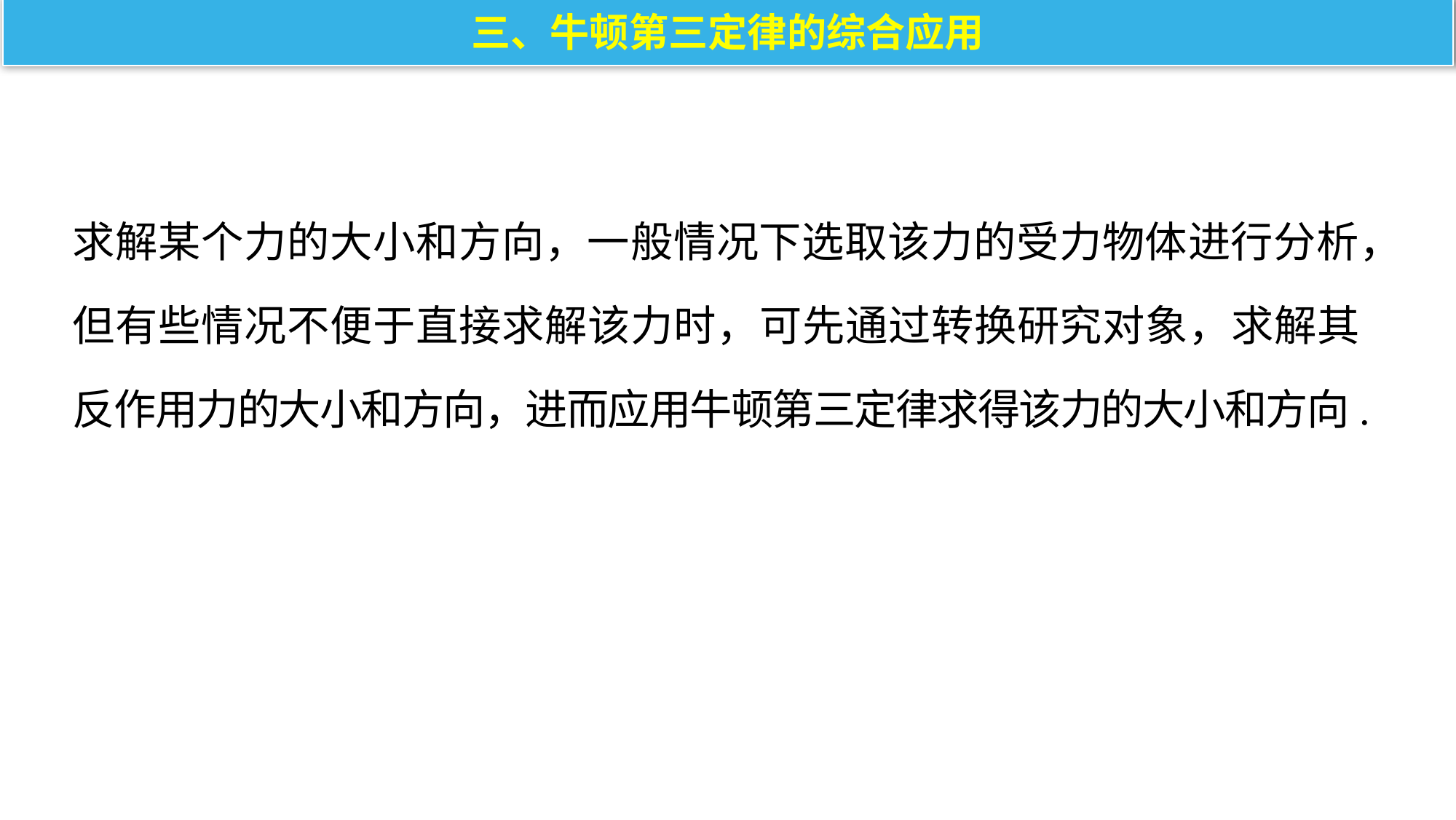

三、牛顿第三定律的综合应用
求解某个力的大小和方向，一般情况下选取该力的受力物体进行分析，但有些情况不便于直接求解该力时，可先通过转换研究对象，求解其反作用力的大小和方向，进而应用牛顿第三定律求得该力的大小和方向.